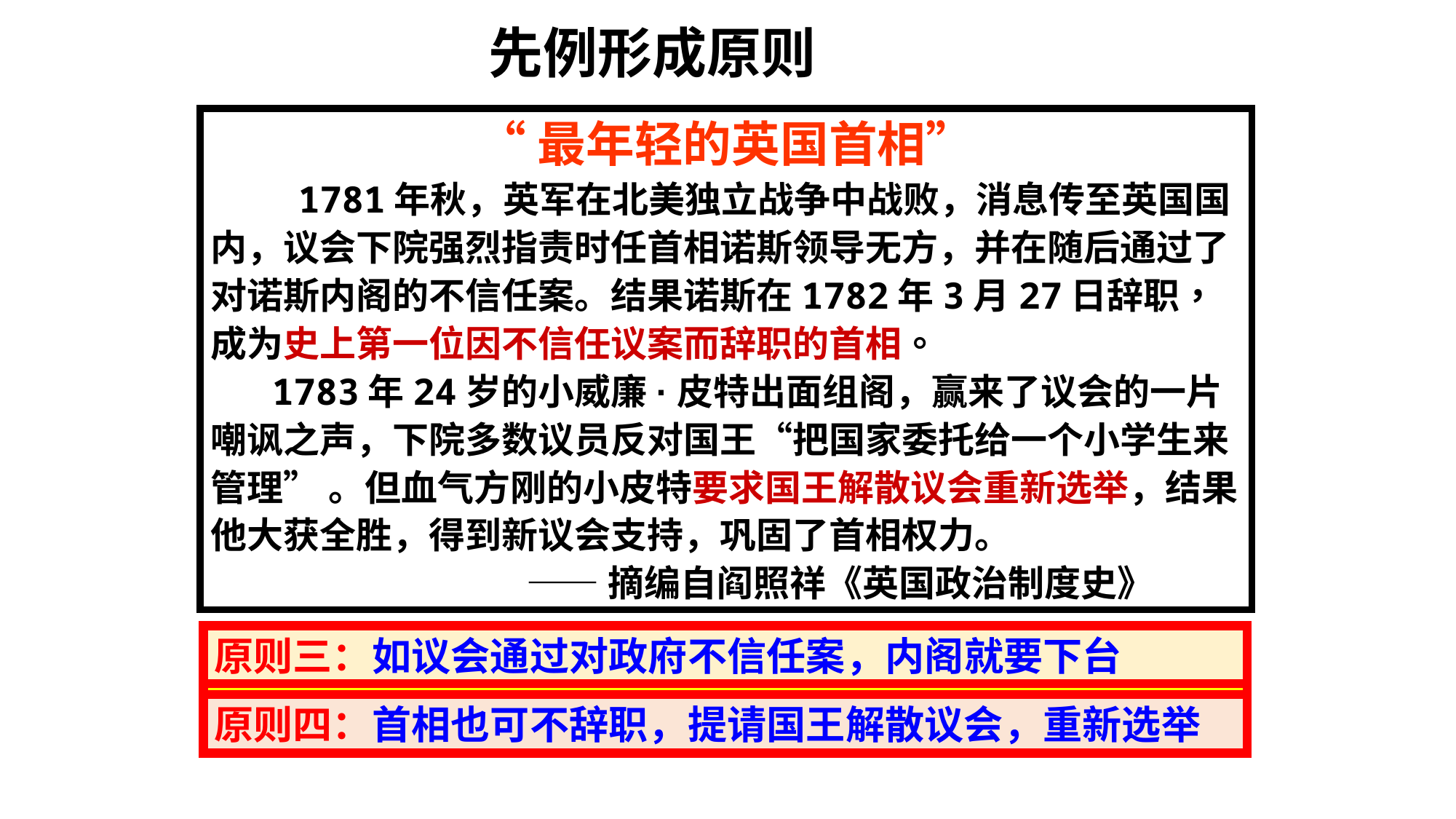

先例形成原则
“最年轻的英国首相”
    1781年秋，英军在北美独立战争中战败，消息传至英国国内，议会下院强烈指责时任首相诺斯领导无方，并在随后通过了对诺斯内阁的不信任案。结果诺斯在1782年3月27日辞职，成为史上第一位因不信任议案而辞职的首相。
        1783年24岁的小威廉·皮特出面组阁，赢来了议会的一片嘲讽之声，下院多数议员反对国王“把国家委托给一个小学生来管理” 。但血气方刚的小皮特要求国王解散议会重新选举，结果他大获全胜，得到新议会支持，巩固了首相权力。
                                                   ——摘编自阎照祥《英国政治制度史》
原则三：如议会通过对政府不信任案，内阁就要下台
请思考：这个故事中，我们看到当内阁与议会出现矛盾时，有几种解决方案？
原则四：首相也可不辞职，提请国王解散议会，重新选举